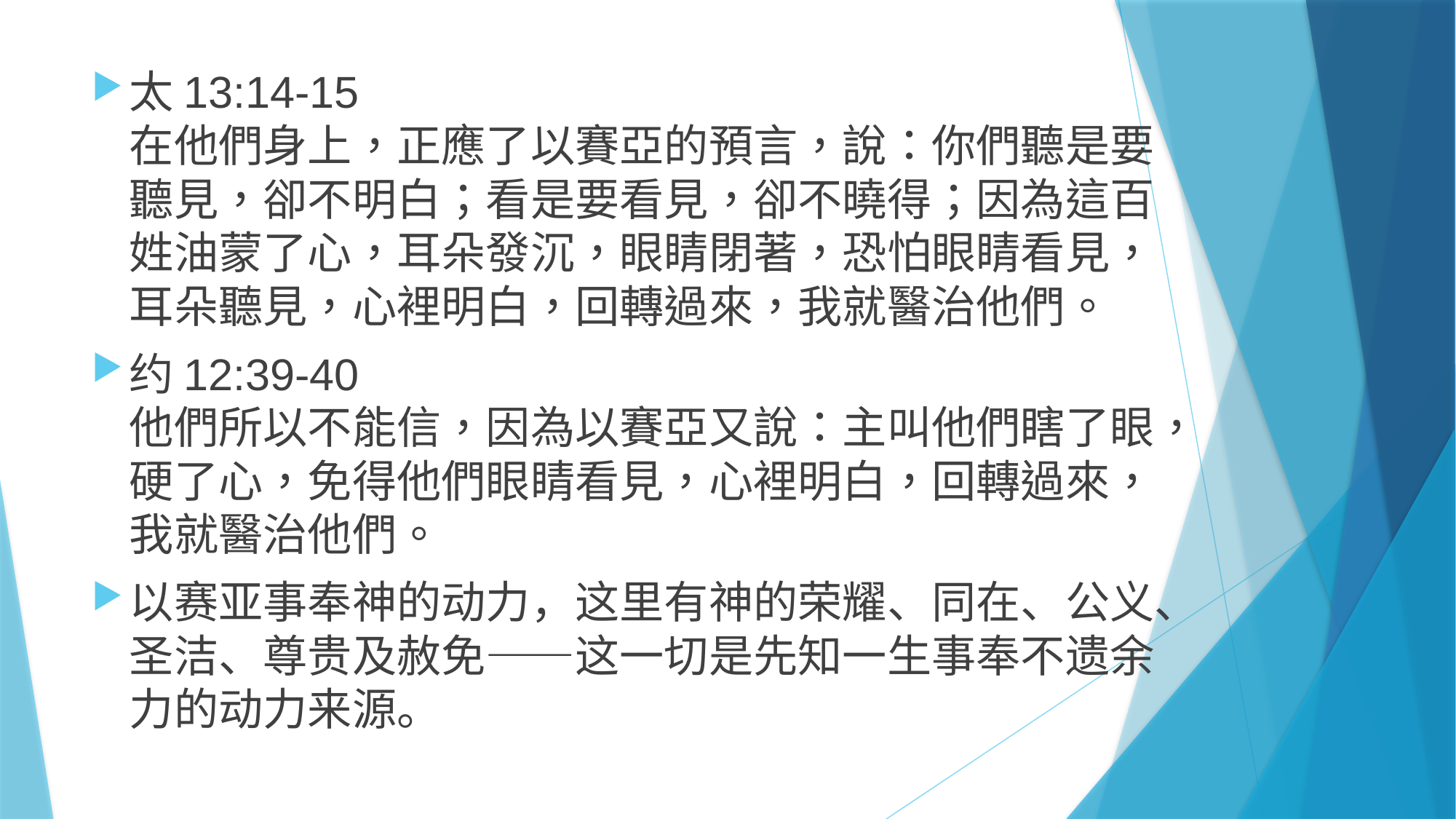

太13:14-15
在他們身上，正應了以賽亞的預言，說：你們聽是要聽見，卻不明白；看是要看見，卻不曉得；因為這百姓油蒙了心，耳朵發沉，眼睛閉著，恐怕眼睛看見，耳朵聽見，心裡明白，回轉過來，我就醫治他們。
约12:39-40
他們所以不能信，因為以賽亞又說：主叫他們瞎了眼，硬了心，免得他們眼睛看見，心裡明白，回轉過來，我就醫治他們。
以赛亚事奉神的动力，这里有神的荣耀、同在、公义、圣洁、尊贵及赦免——这一切是先知一生事奉不遗余力的动力来源。